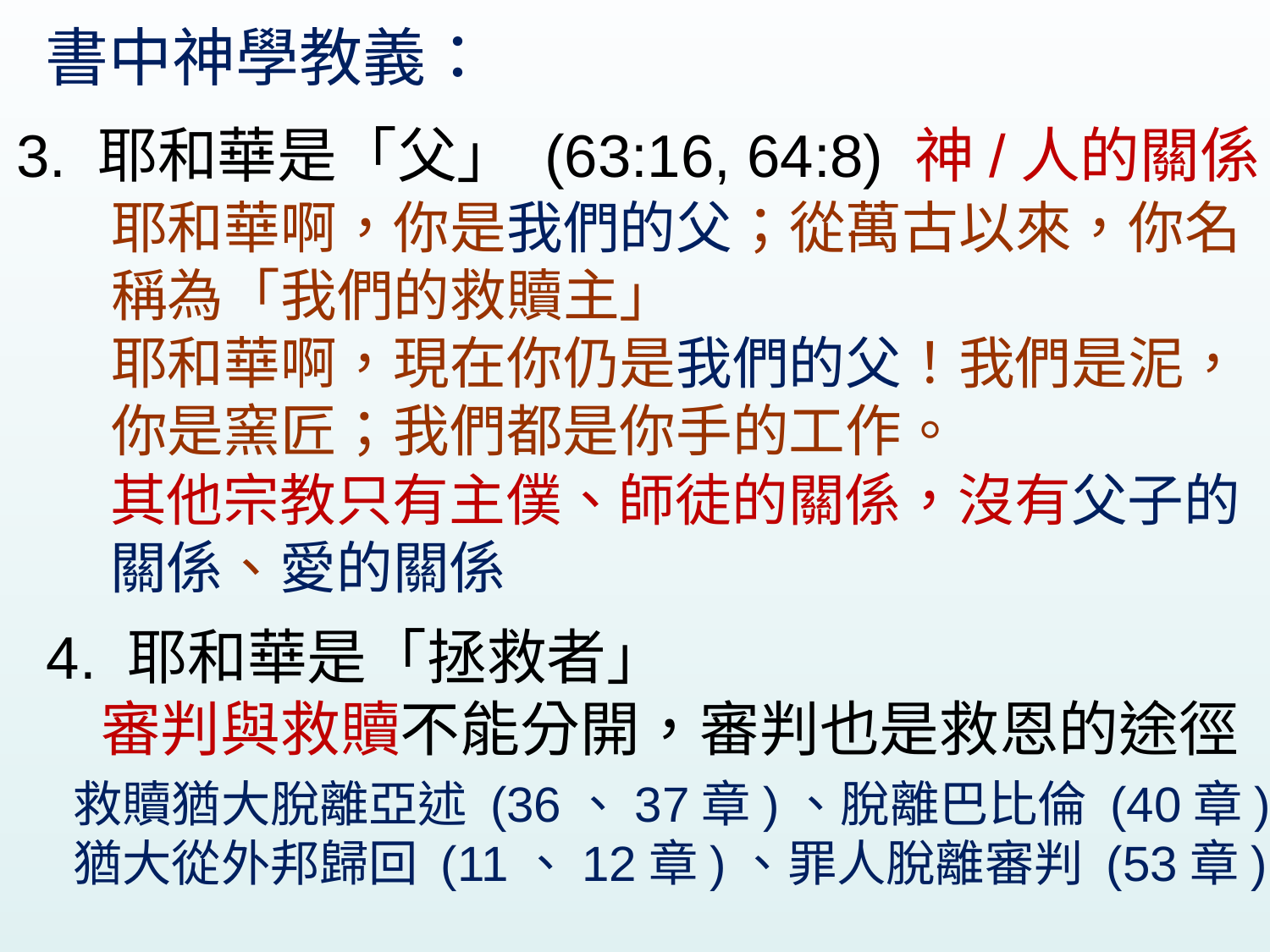

書中神學教義：
3. 耶和華是「父」 (63:16, 64:8) 神/人的關係
耶和華啊，你是我們的父；從萬古以來，你名稱為「我們的救贖主」
耶和華啊，現在你仍是我們的父！我們是泥，
你是窯匠；我們都是你手的工作。
其他宗教只有主僕、師徒的關係，沒有父子的
關係、愛的關係
4. 耶和華是「拯救者」
   審判與救贖不能分開，審判也是救恩的途徑
救贖猶大脫離亞述 (36、37章)、脫離巴比倫 (40章)
猶大從外邦歸回 (11、12章)、罪人脫離審判 (53章)